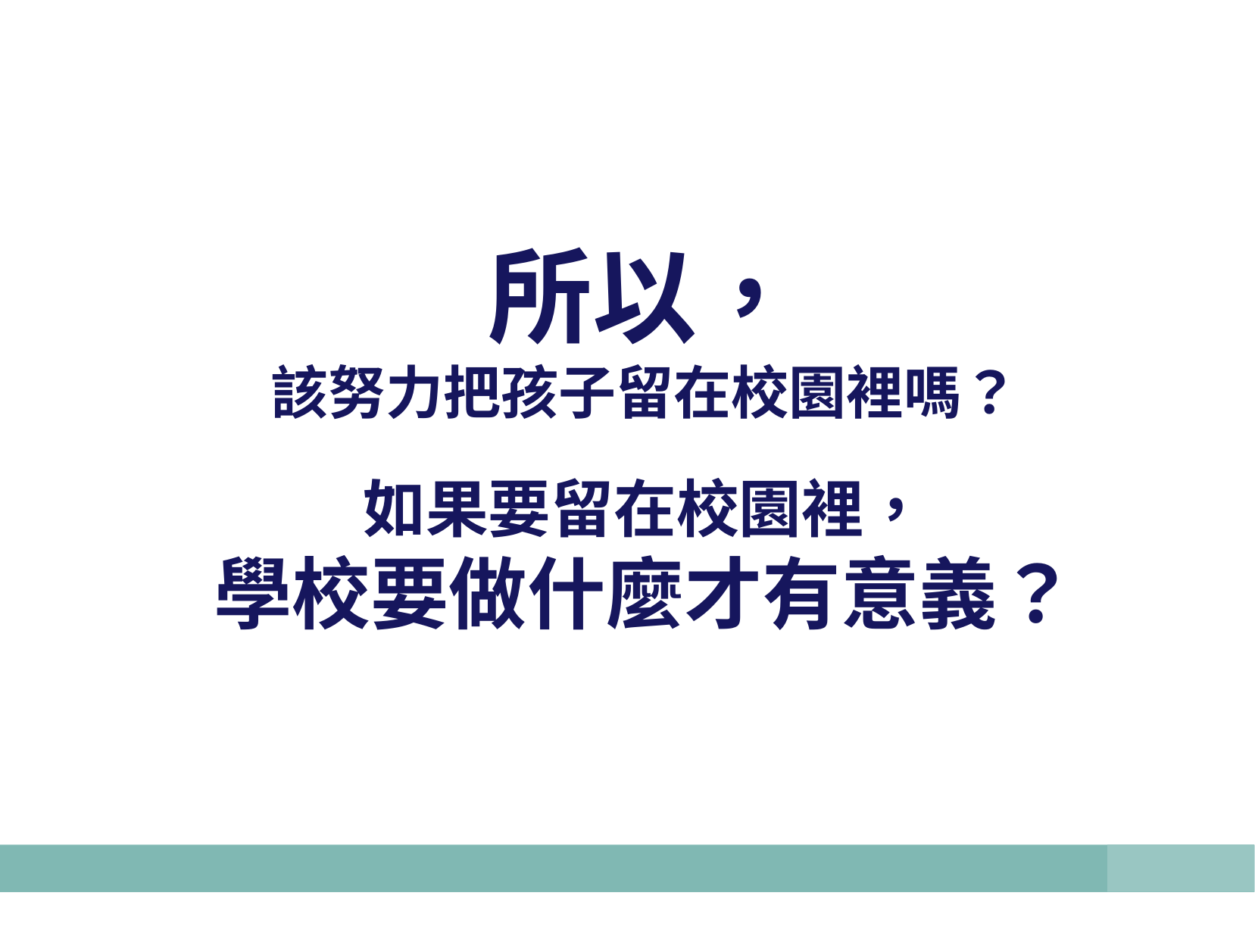

所以，
該努力把孩子留在校園裡嗎？

如果要留在校園裡，
學校要做什麼才有意義？